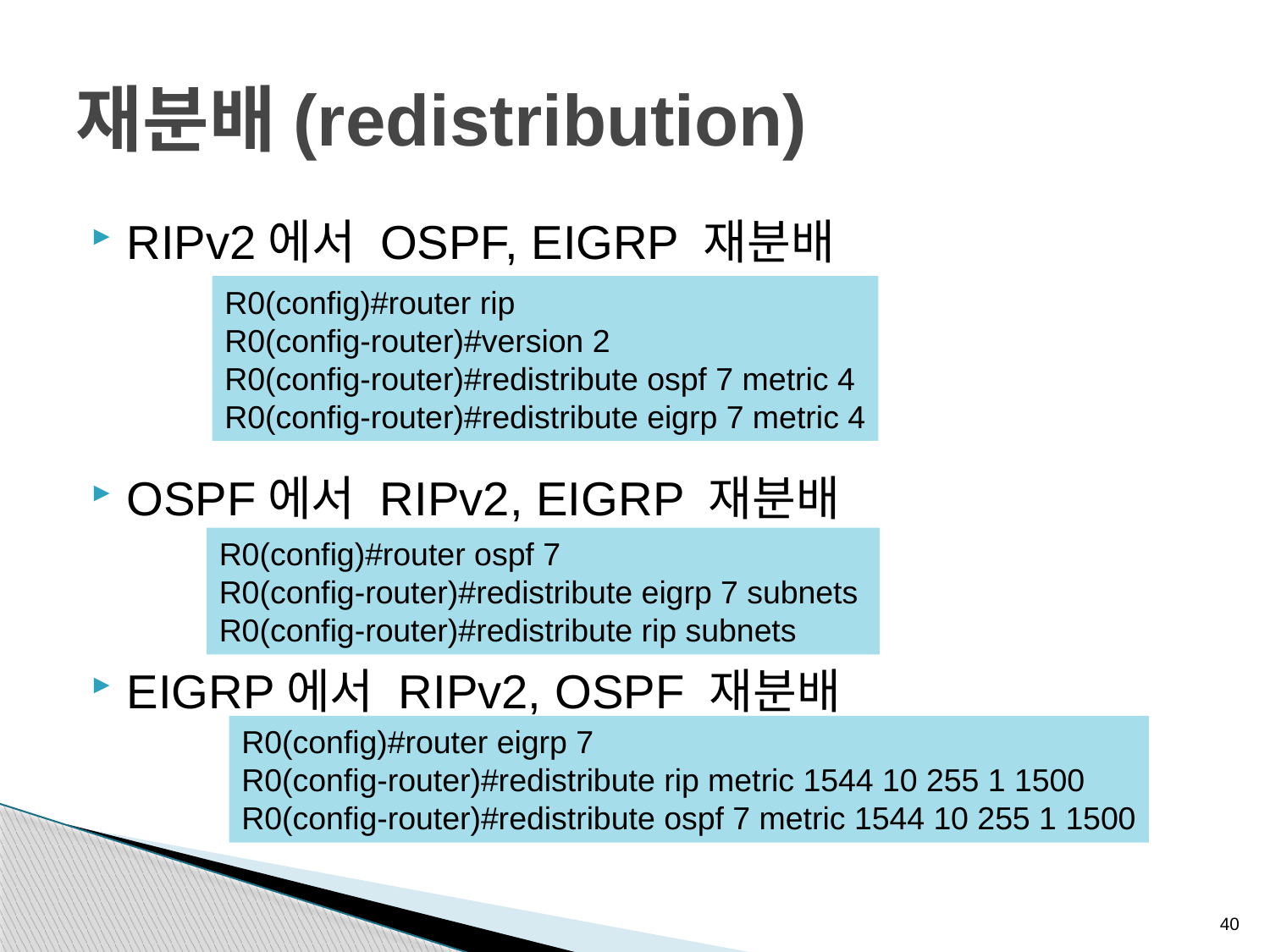

# 재분배(redistribution)
RIPv2에서 OSPF, EIGRP 재분배

OSPF에서 RIPv2, EIGRP 재분배

EIGRP에서 RIPv2, OSPF 재분배
R0(config)#router rip
R0(config-router)#version 2
R0(config-router)#redistribute ospf 7 metric 4
R0(config-router)#redistribute eigrp 7 metric 4
R0(config)#router ospf 7
R0(config-router)#redistribute eigrp 7 subnets
R0(config-router)#redistribute rip subnets
R0(config)#router eigrp 7
R0(config-router)#redistribute rip metric 1544 10 255 1 1500
R0(config-router)#redistribute ospf 7 metric 1544 10 255 1 1500
40